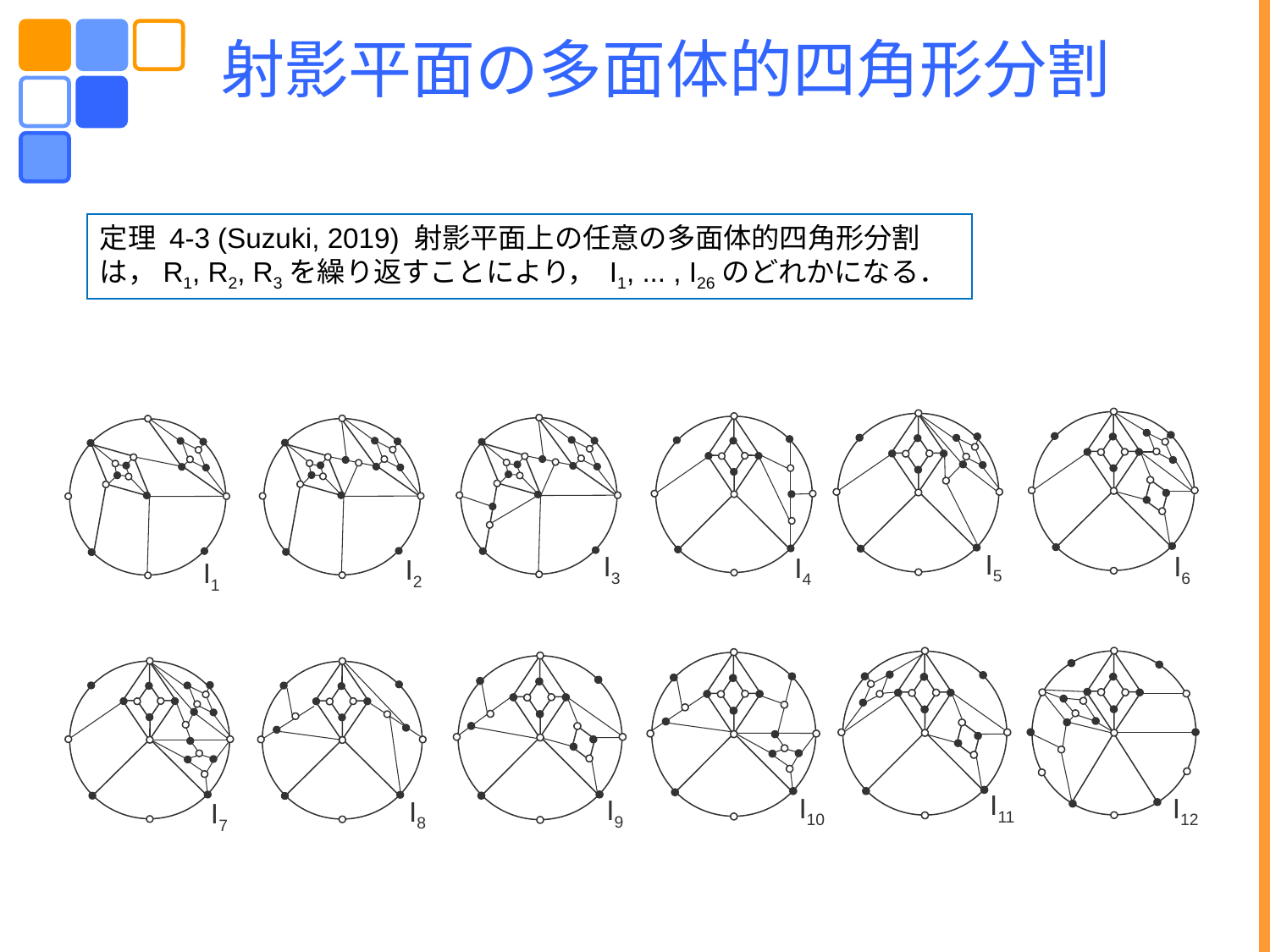

射影平面の多面体的四角形分割
定理 4-3 (Suzuki, 2019) 射影平面上の任意の多面体的四角形分割は，R1, R2, R3を繰り返すことにより， I1, ... , I26のどれかになる．

I5
I3
I6
I4
I2

I1

I11
I10
I12
I9
I8
I7